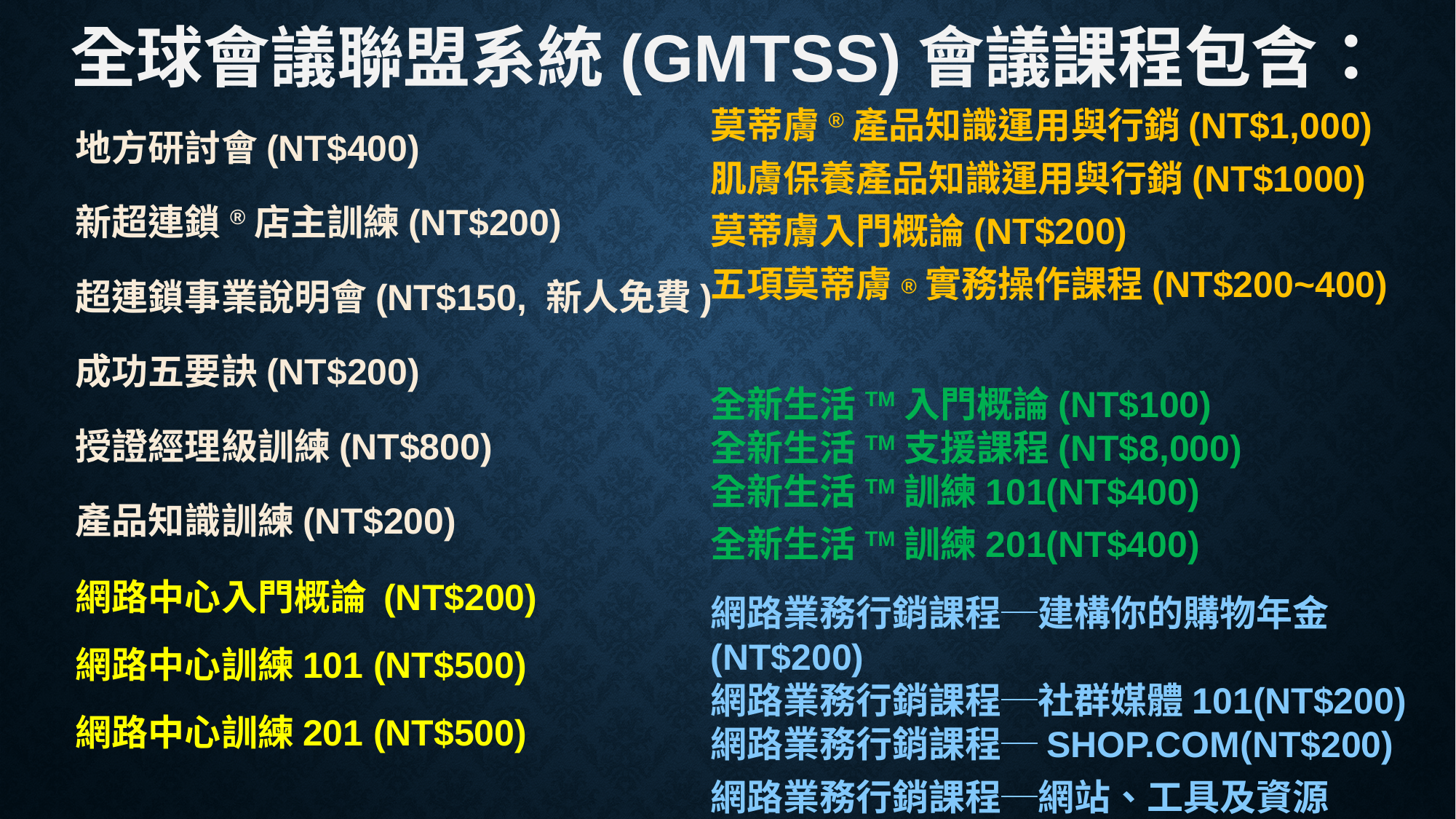

全球會議聯盟系統(GMTSS)會議課程包含：
莫蒂膚®產品知識運用與行銷(NT$1,000)
肌膚保養產品知識運用與行銷(NT$1000)
莫蒂膚入門概論(NT$200)
五項莫蒂膚®實務操作課程(NT$200~400)

全新生活TM入門概論(NT$100)
全新生活TM支援課程(NT$8,000)
全新生活TM訓練101(NT$400)
全新生活TM訓練201(NT$400)

網路業務行銷課程─建構你的購物年金(NT$200)
網路業務行銷課程─社群媒體101(NT$200)
網路業務行銷課程─SHOP.COM(NT$200)
網路業務行銷課程─網站、工具及資源(NT$200)
 地方研討會(NT$400)
 新超連鎖®店主訓練(NT$200)
 超連鎖事業說明會(NT$150, 新人免費)
 成功五要訣(NT$200)
 授證經理級訓練(NT$800)
 產品知識訓練(NT$200)
 網路中心入門概論 (NT$200)
 網路中心訓練101 (NT$500)
 網路中心訓練201 (NT$500)